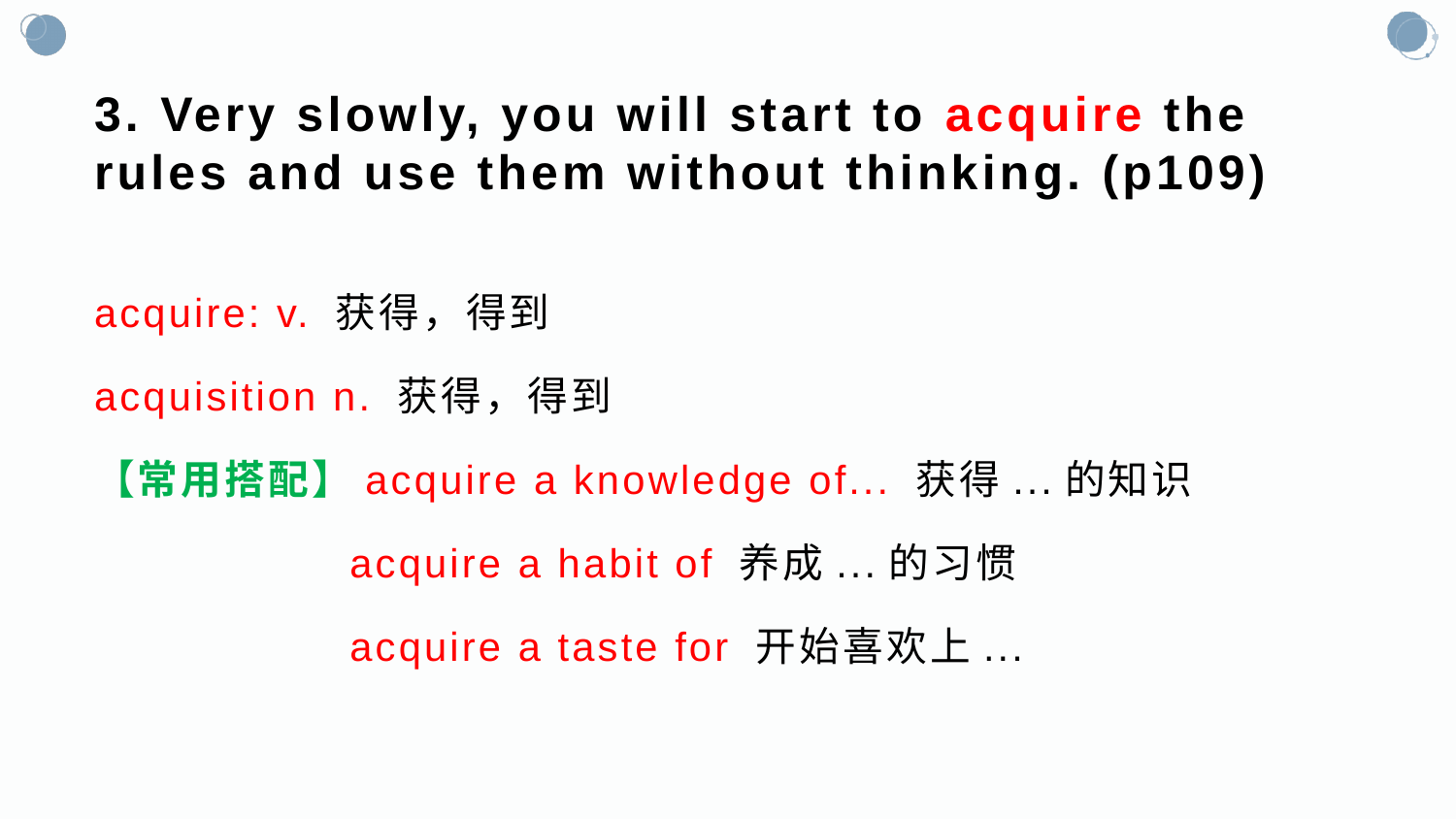

# 3. Very slowly, you will start to acquire the rules and use them without thinking. (p109)
acquire: v. 获得，得到
acquisition n. 获得，得到
【常用搭配】acquire a knowledge of... 获得...的知识
                  acquire a habit of 养成...的习惯
                  acquire a taste for 开始喜欢上...